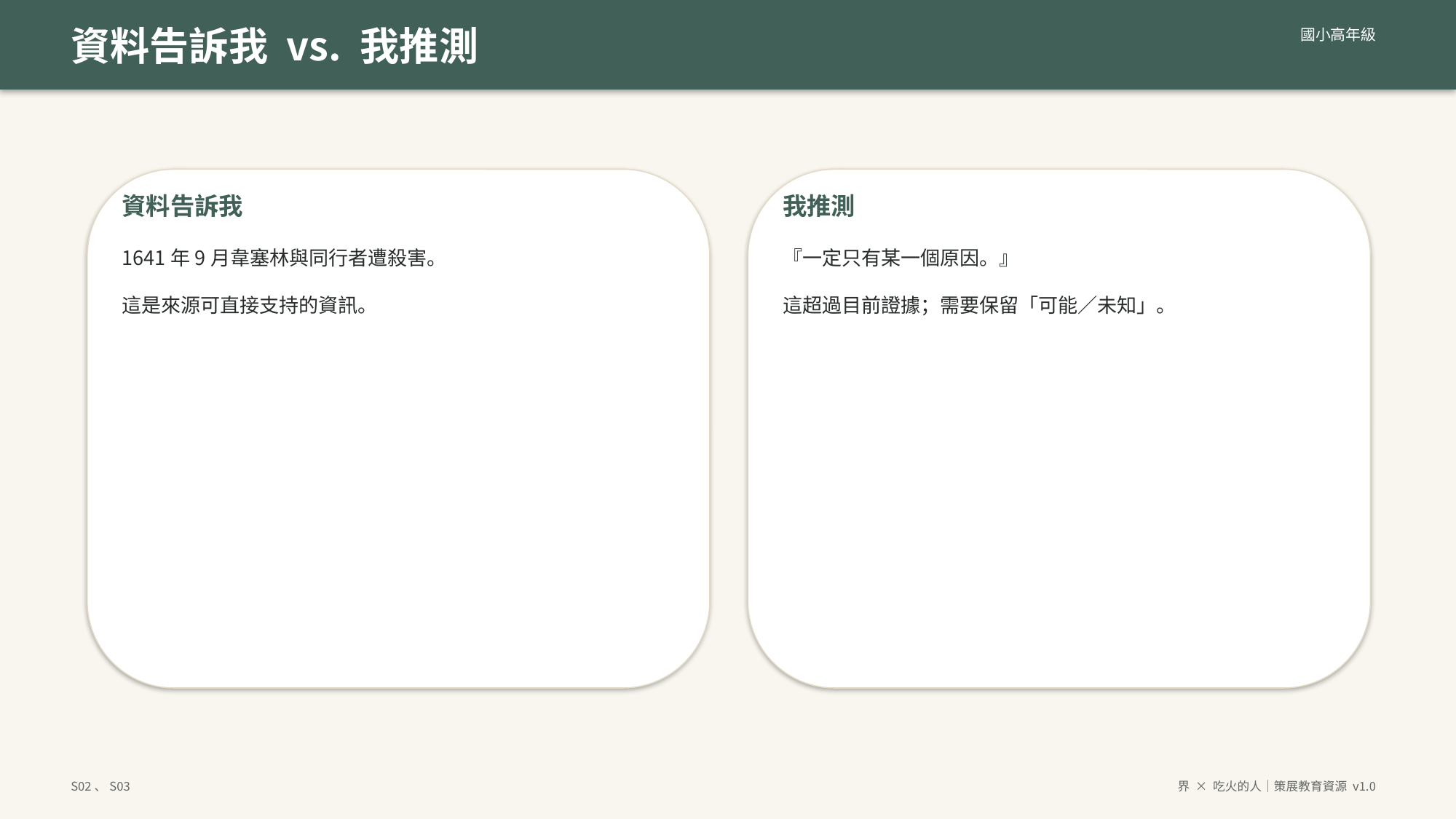

資料告訴我 vs. 我推測
國小高年級

資料告訴我
我推測
1641年9月韋塞林與同行者遭殺害。

這是來源可直接支持的資訊。
『一定只有某一個原因。』

這超過目前證據；需要保留「可能／未知」。
S02、S03
界 × 吃火的人｜策展教育資源 v1.0